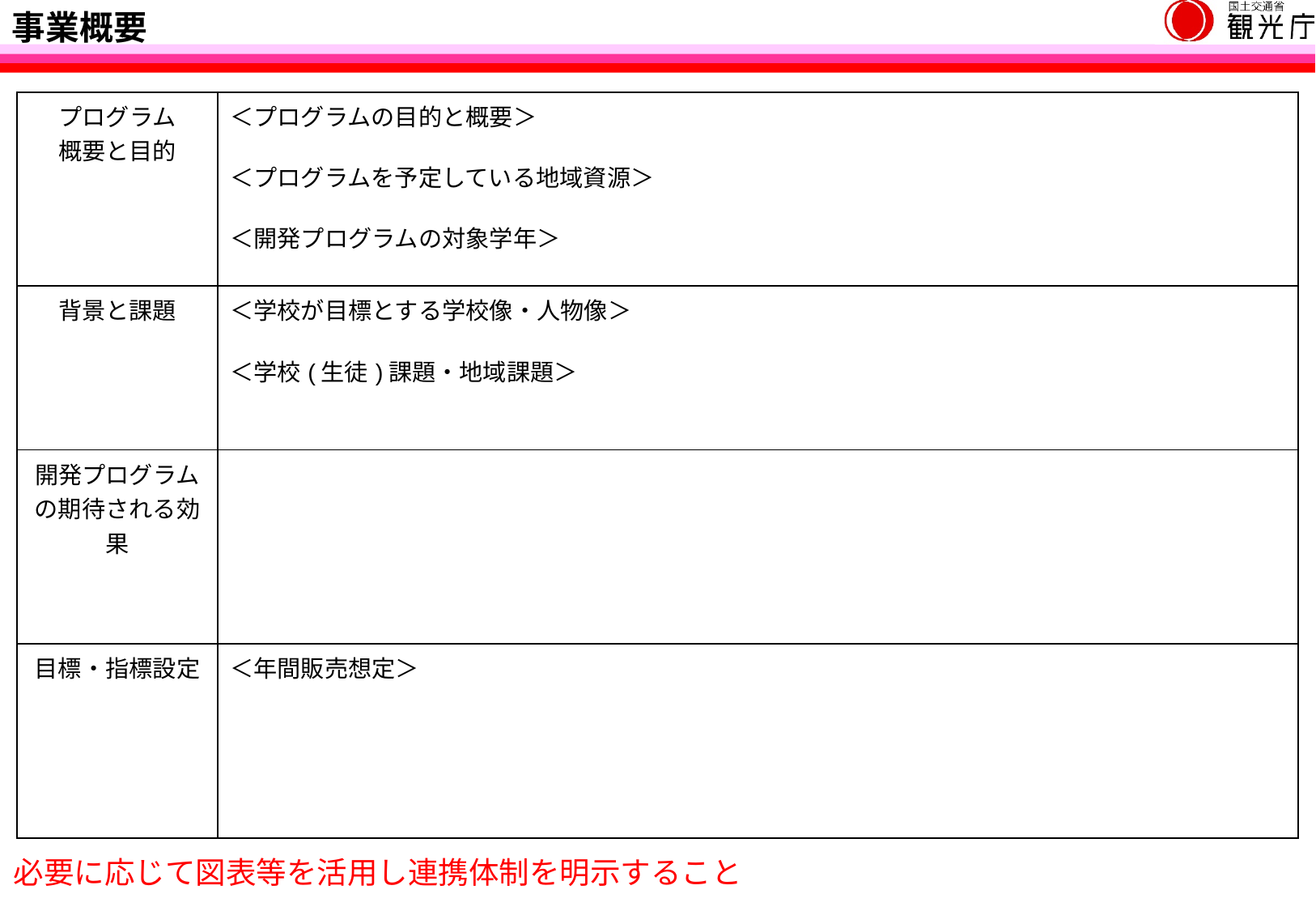

事業概要
| プログラム 概要と目的 | ＜プログラムの目的と概要＞ ＜プログラムを予定している地域資源＞ ＜開発プログラムの対象学年＞ |
| --- | --- |
| 背景と課題 | ＜学校が目標とする学校像・人物像＞ ＜学校(生徒)課題・地域課題＞ |
| 開発プログラムの期待される効果 |  |
| 目標・指標設定 | ＜年間販売想定＞ |
必要に応じて図表等を活用し連携体制を明示すること